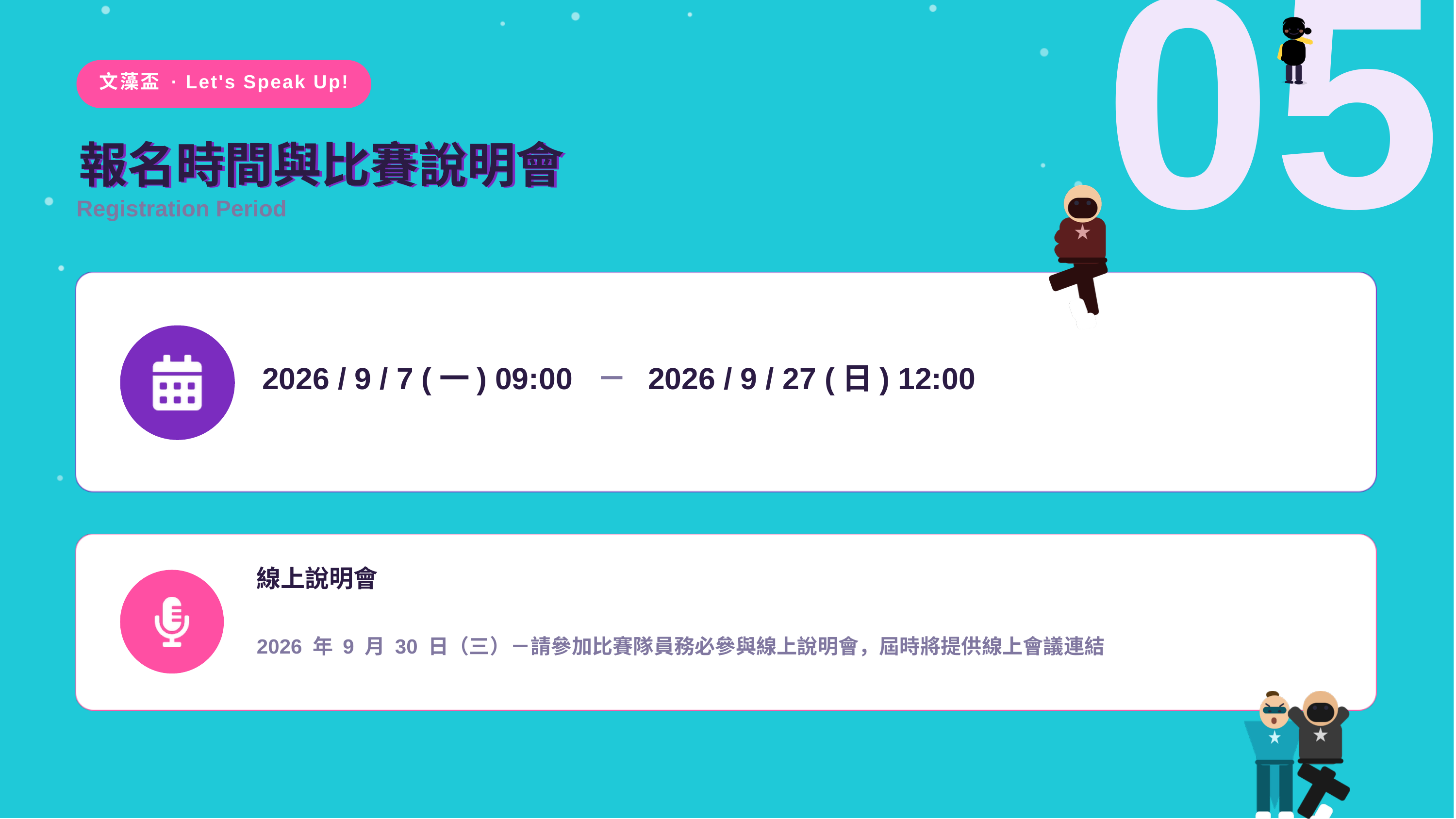

05

文藻盃 · Let's Speak Up!

報名時間與比賽說明會

報名時間與比賽說明會

Registration Period

2026 / 9 / 7 (一) 09:00  －  2026 / 9 / 27 (日) 12:00

線上說明會

2026 年 9 月 30 日（三）－請參加比賽隊員務必參與線上說明會，屆時將提供線上會議連結